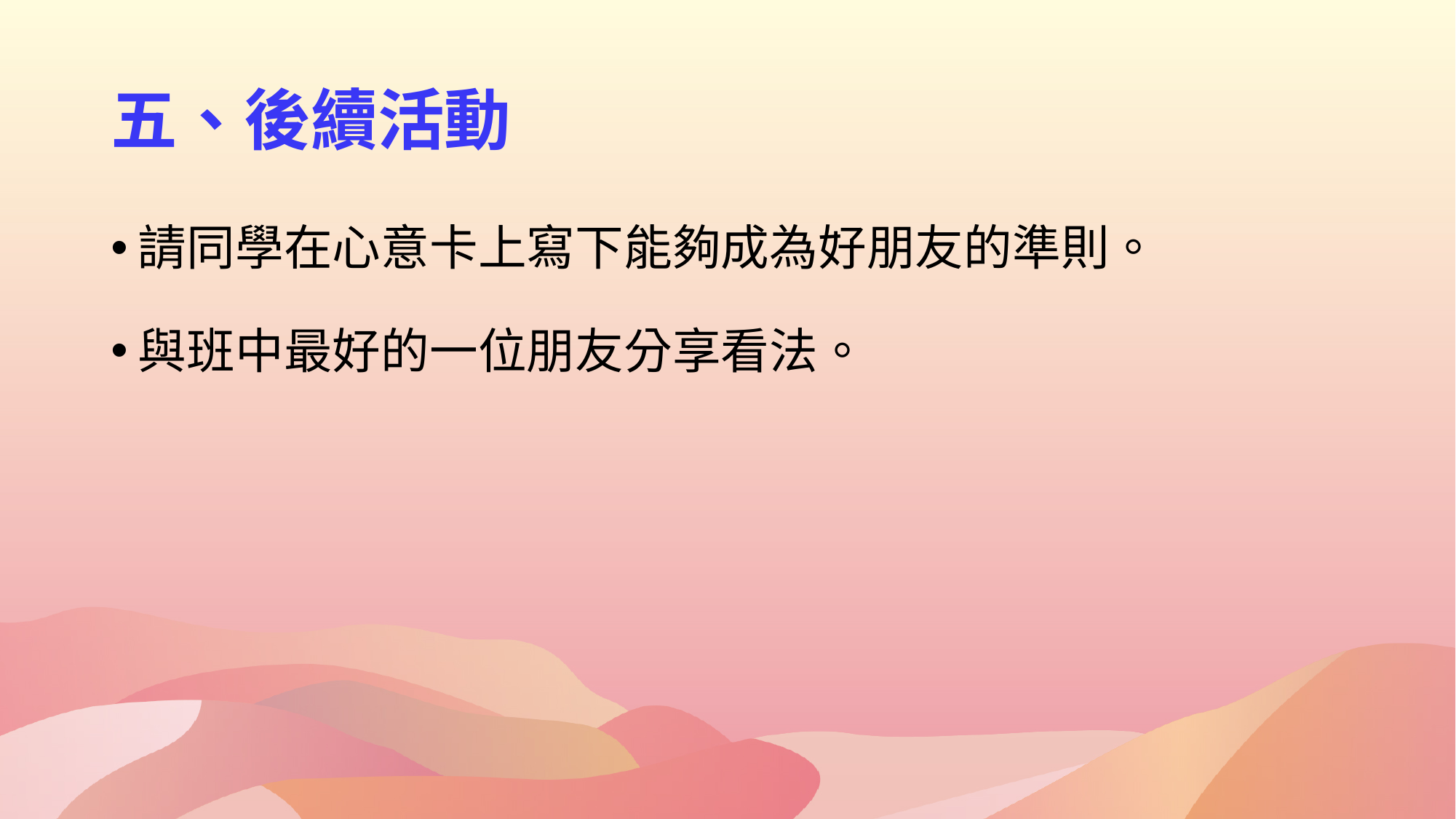

# 五、後續活動
請同學在心意卡上寫下能夠成為好朋友的準則。
與班中最好的一位朋友分享看法。